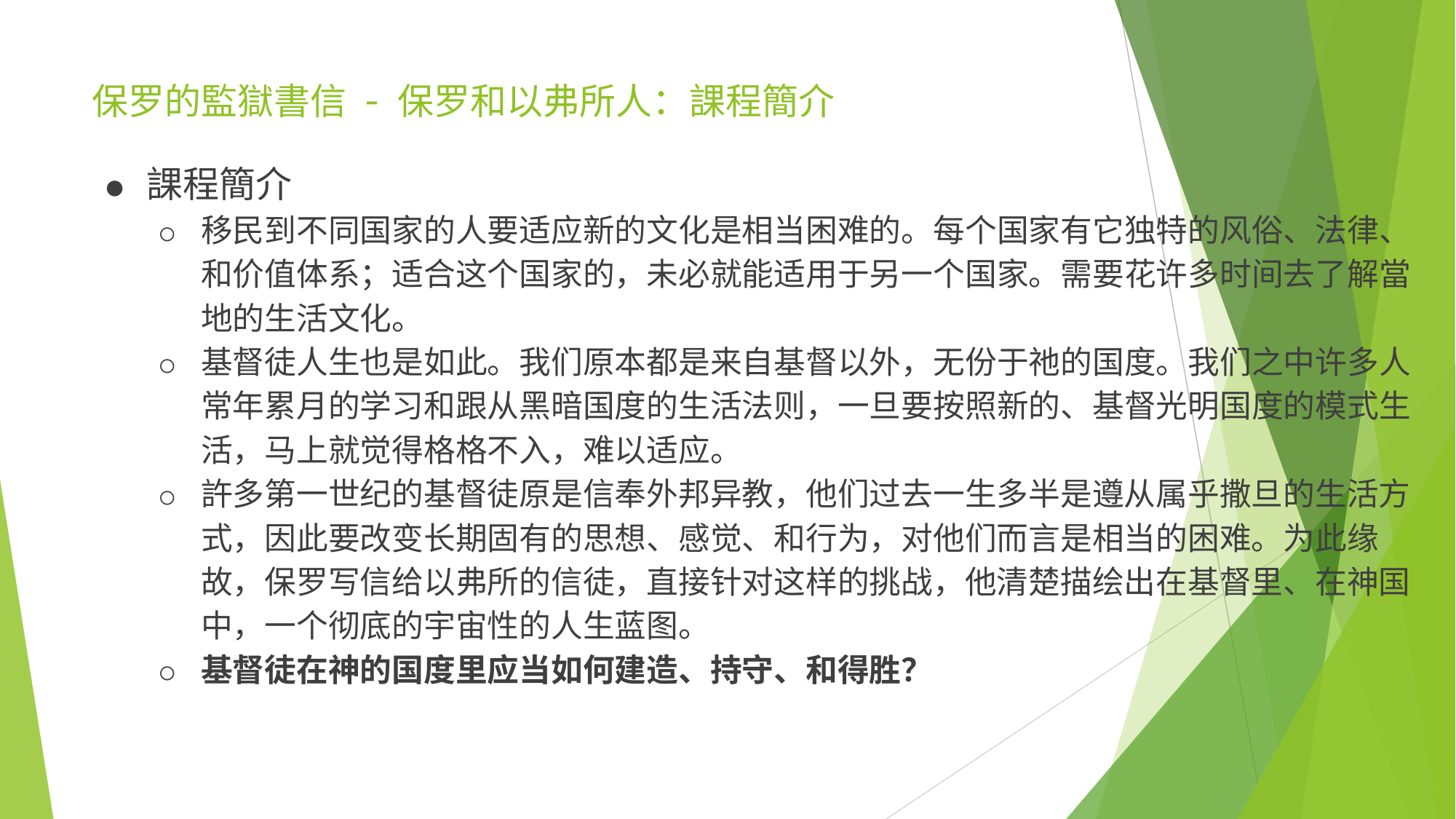

# 保罗的監獄書信 - 保罗和以弗所人：課程簡介​​
課程簡介
移民到不同国家的人要适应新的文化是相当困难的。每个国家有它独特的风俗、法律、和价值体系；适合这个国家的，未必就能适用于另一个国家。需要花许多时间去了解當地的生活文化。
基督徒人生也是如此。我们原本都是来自基督以外，无份于祂的国度。我们之中许多人常年累月的学习和跟从黑暗国度的生活法则，一旦要按照新的、基督光明国度的模式生活，马上就觉得格格不入，难以适应。
許多第一世纪的基督徒原是信奉外邦异教，他们过去一生多半是遵从属乎撒旦的生活方式，因此要改变长期固有的思想、感觉、和行为，对他们而言是相当的困难。为此缘故，保罗写信给以弗所的信徒，直接针对这样的挑战，他清楚描绘出在基督里、在神国中，一个彻底的宇宙性的人生蓝图。
基督徒在神的国度里应当如何建造、持守、和得胜？